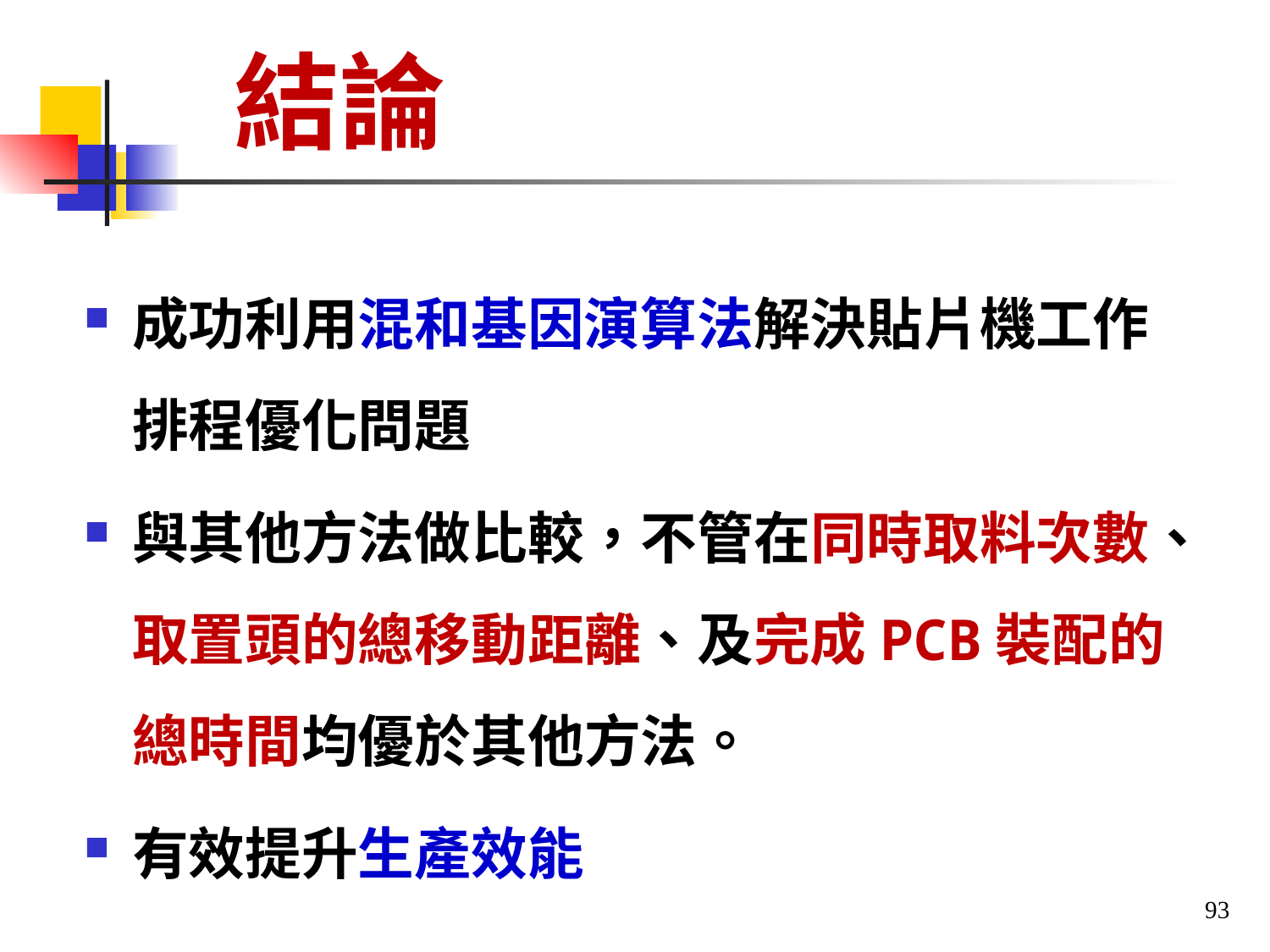

# 結論
成功利用混和基因演算法解決貼片機工作排程優化問題
與其他方法做比較，不管在同時取料次數、取置頭的總移動距離、及完成PCB裝配的總時間均優於其他方法。
有效提升生產效能
93